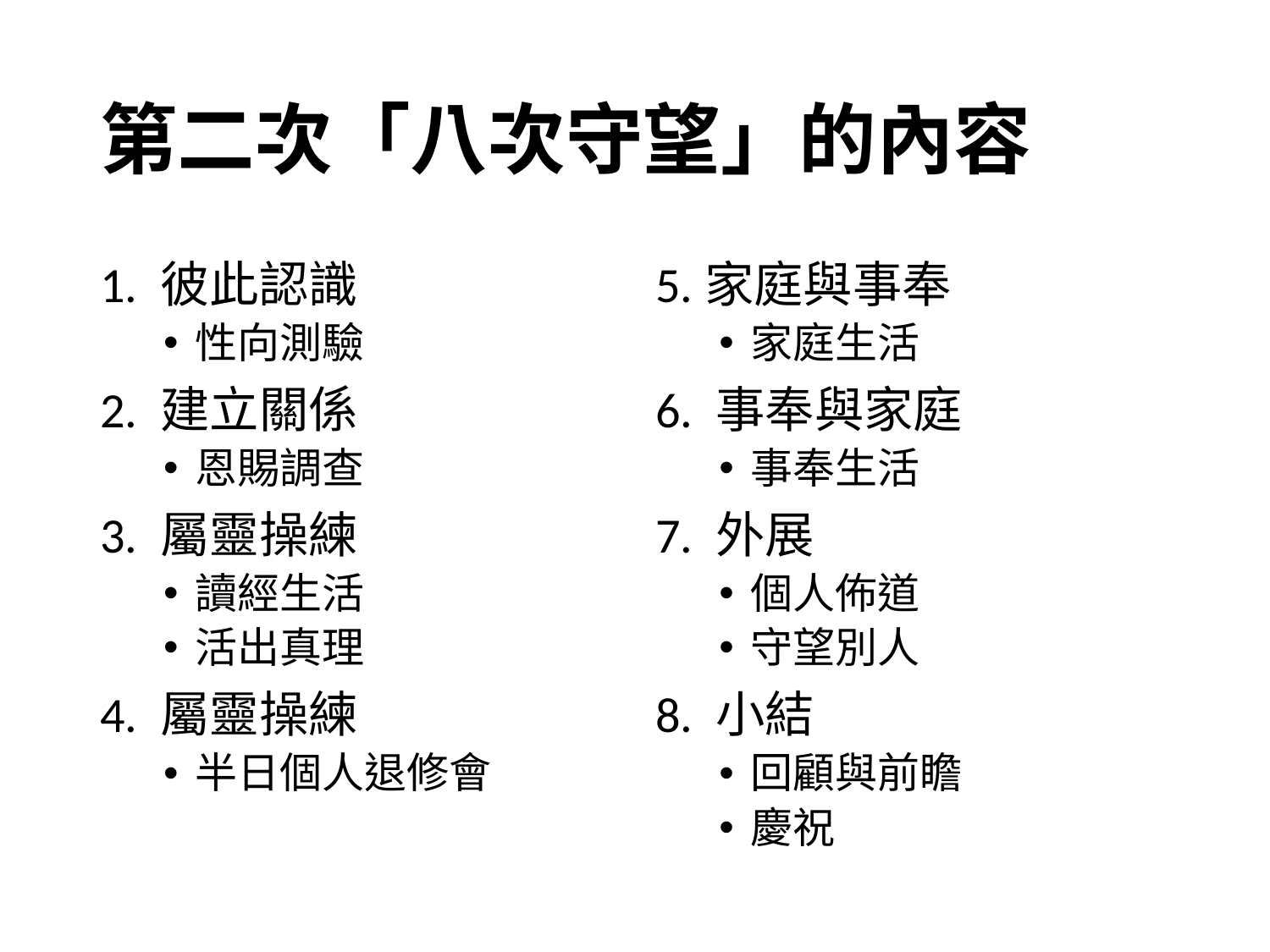

# 第二次「八次守望」的內容
5.家庭與事奉
家庭生活
6. 事奉與家庭
事奉生活
7. 外展
個人佈道
守望別人
8. 小結
回顧與前瞻
慶祝

1. 彼此認識
性向測驗
2. 建立關係
恩賜調查
3. 屬靈操練
讀經生活
活出真理
4. 屬靈操練
半日個人退修會